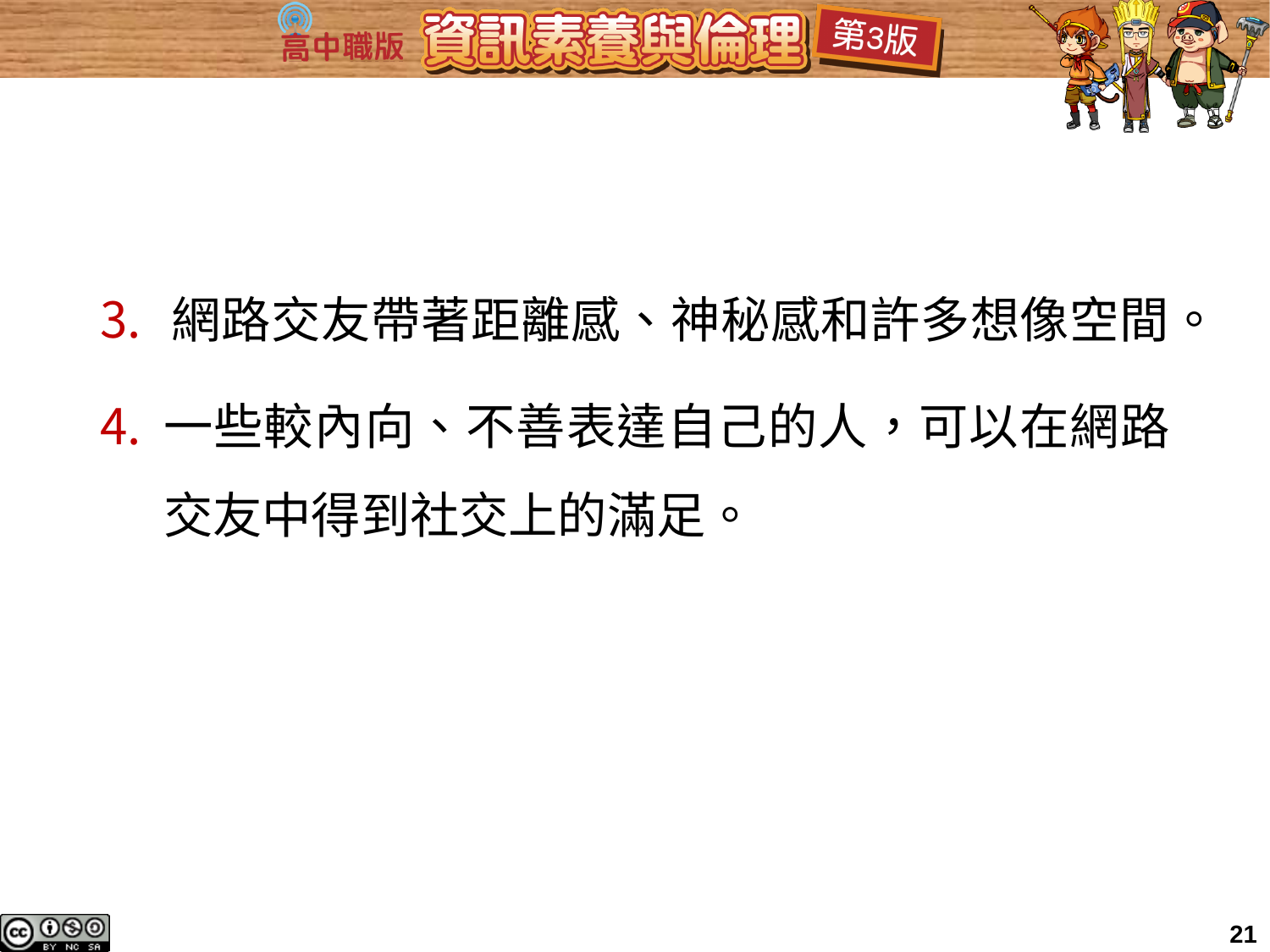

#
網路交友帶著距離感、神秘感和許多想像空間。
一些較內向、不善表達自己的人，可以在網路交友中得到社交上的滿足。
21